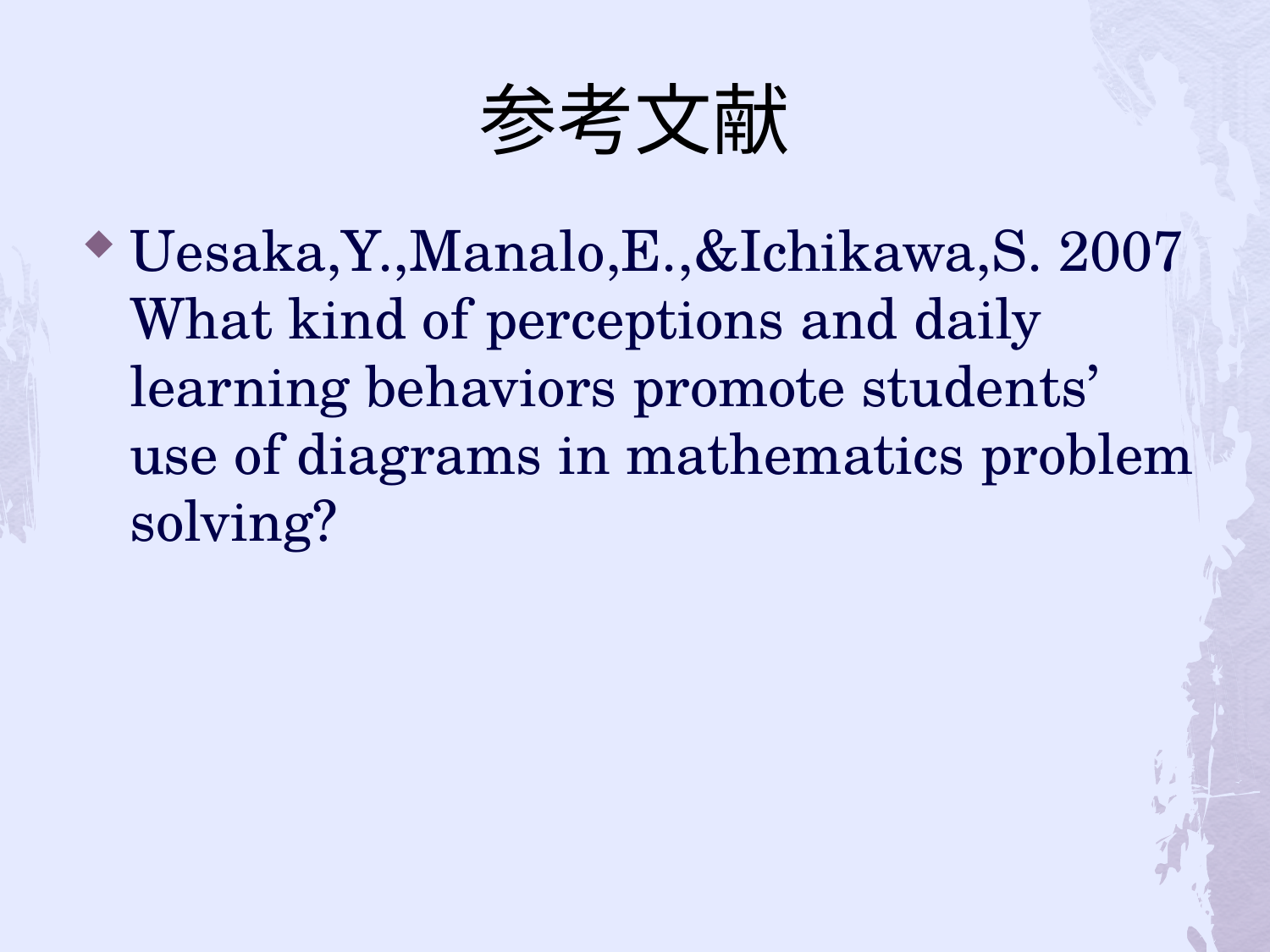

# 参考文献
Uesaka,Y.,Manalo,E.,&Ichikawa,S. 2007 What kind of perceptions and daily learning behaviors promote students’ use of diagrams in mathematics problem solving?